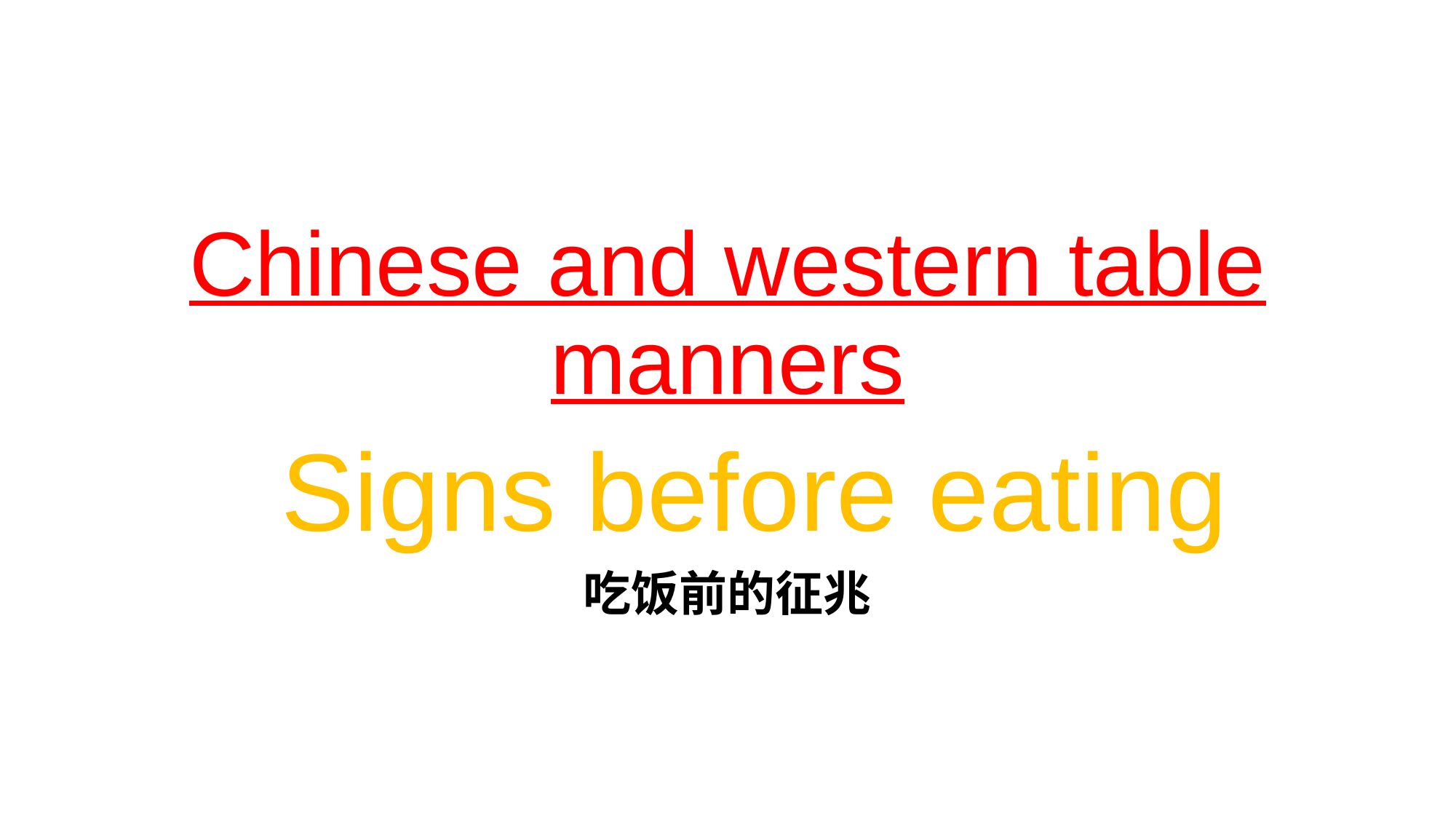

# Chinese and western table manners
Signs before eating
吃饭前的征兆